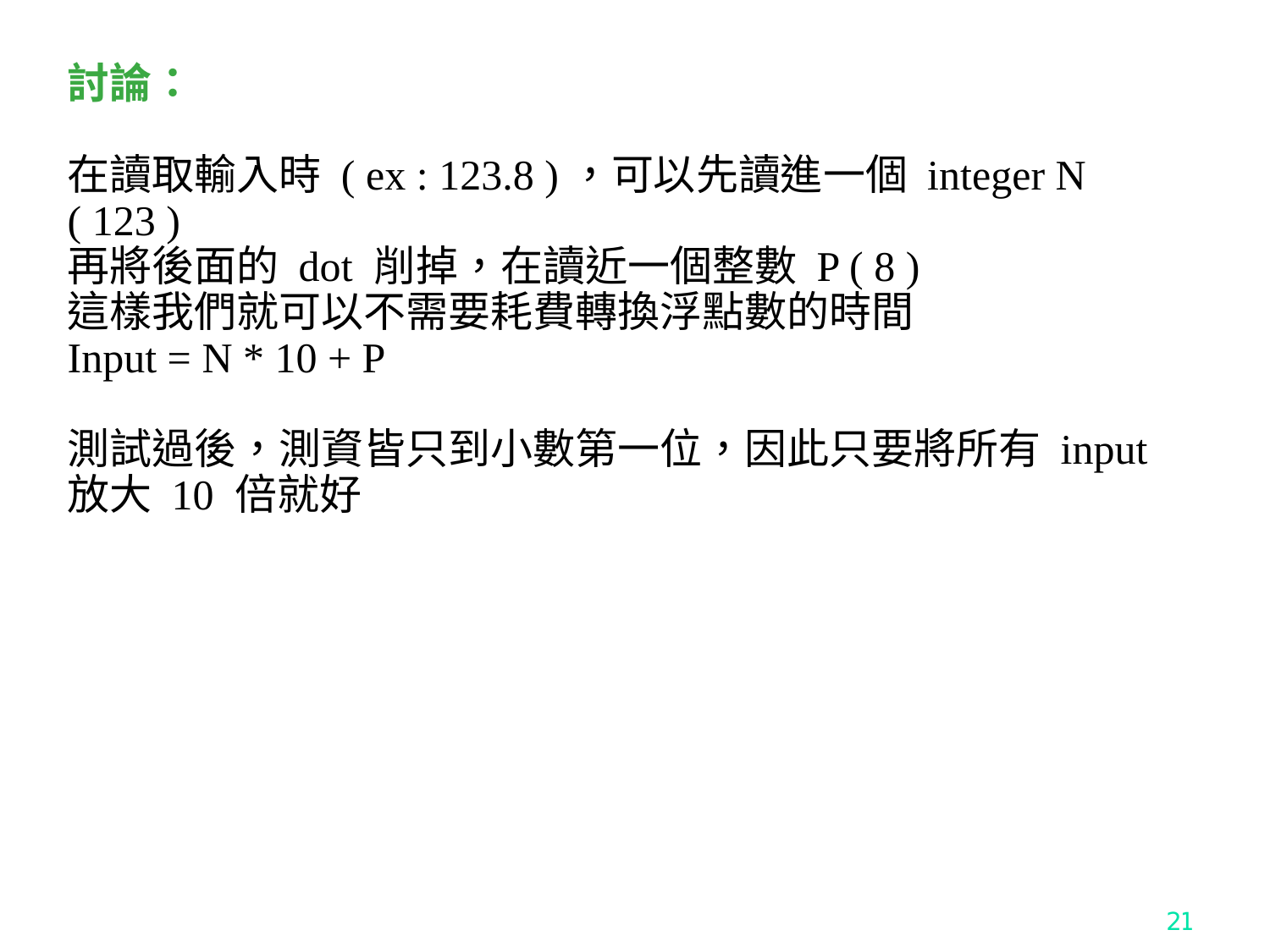

討論：

在讀取輸入時 ( ex : 123.8 )，可以先讀進一個 integer N ( 123 )
再將後面的 dot 削掉，在讀近一個整數 P ( 8 )
這樣我們就可以不需要耗費轉換浮點數的時間
Input = N * 10 + P

測試過後，測資皆只到小數第一位，因此只要將所有 input 放大 10 倍就好
21